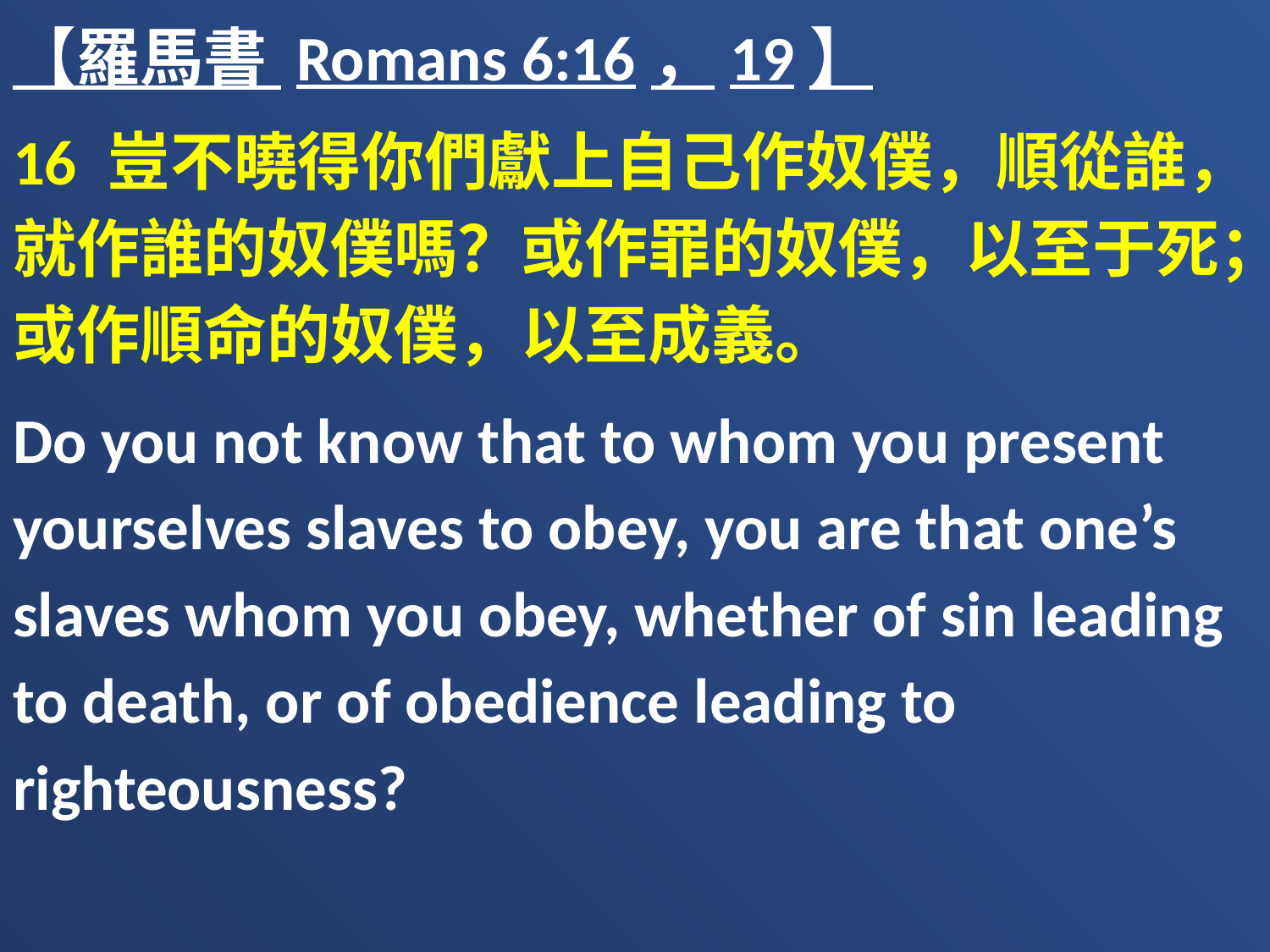

【羅馬書 Romans 6:16，19】
16 豈不曉得你們獻上自己作奴僕，順從誰，就作誰的奴僕嗎？或作罪的奴僕，以至于死；或作順命的奴僕，以至成義。
Do you not know that to whom you present yourselves slaves to obey, you are that one’s slaves whom you obey, whether of sin leading to death, or of obedience leading to righteousness?